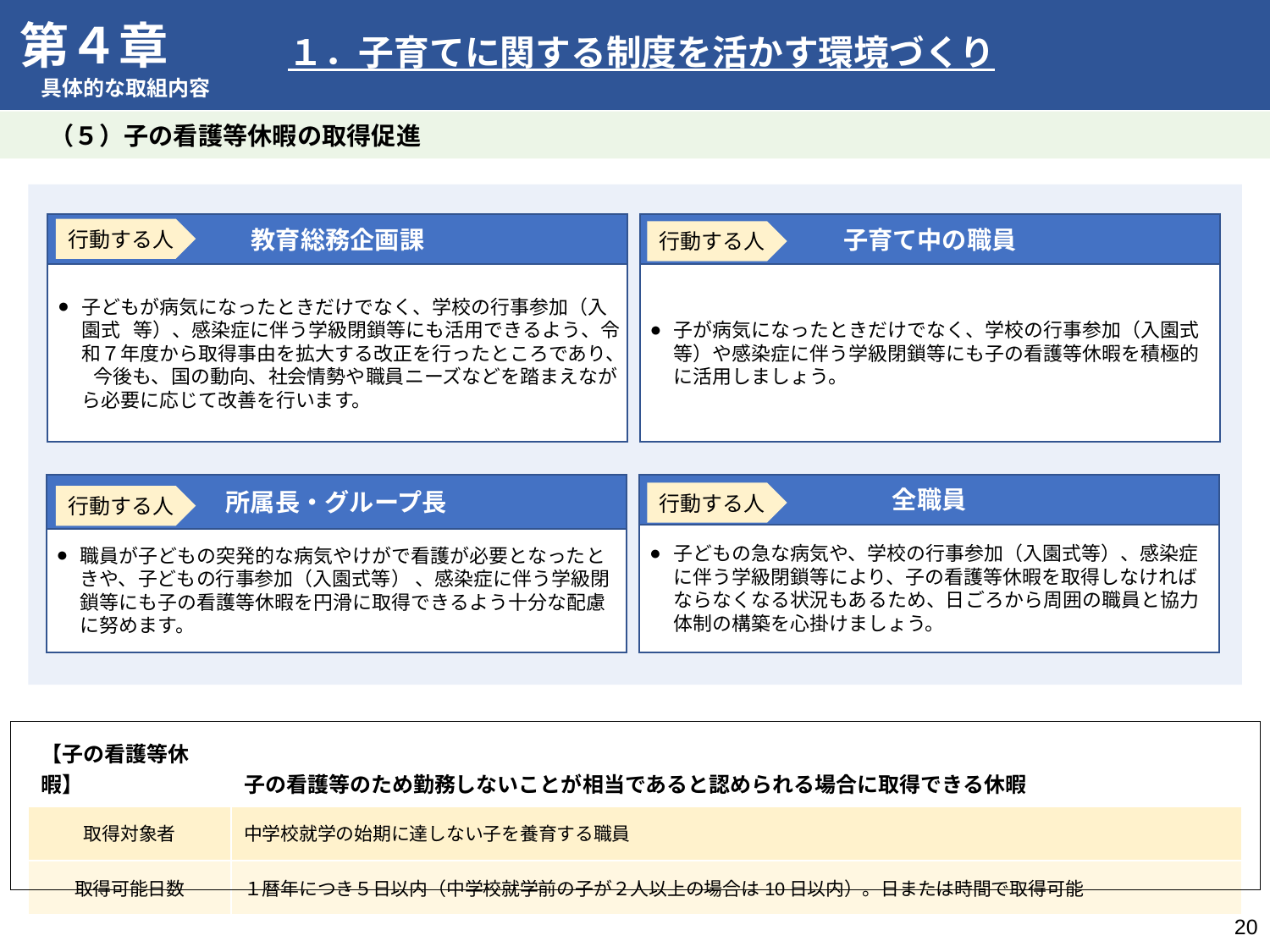

第４章
具体的な取組内容
　１．子育てに関する制度を活かす環境づくり
　　（５）子の看護等休暇の取得促進

教育総務企画課
子どもが病気になったときだけでなく、学校の行事参加（入園式   等）、感染症に伴う学級閉鎖等にも活用できるよう、令和７年度から取得事由を拡大する改正を行ったところであり、　今後も、国の動向、社会情勢や職員ニーズなどを踏まえながら必要に応じて改善を行います。
子育て中の職員
子が病気になったときだけでなく、学校の行事参加（入園式等）や感染症に伴う学級閉鎖等にも子の看護等休暇を積極的に活用しましょう。
全職員
子どもの急な病気や、学校の行事参加（入園式等）、感染症に伴う学級閉鎖等により、子の看護等休暇を取得しなければならなくなる状況もあるため、日ごろから周囲の職員と協力体制の構築を心掛けましょう。
所属長・グループ長
職員が子どもの突発的な病気やけがで看護が必要となったときや、子どもの行事参加（入園式等） 、感染症に伴う学級閉鎖等にも子の看護等休暇を円滑に取得できるよう十分な配慮に努めます。
行動する人
行動する人
行動する人
行動する人

| 【子の看護等休暇】 | 子の看護等のため勤務しないことが相当であると認められる場合に取得できる休暇 |
| --- | --- |
| 取得対象者 | 中学校就学の始期に達しない子を養育する職員 |
| 取得可能日数 | １暦年につき５日以内（中学校就学前の子が２人以上の場合は10日以内）。日または時間で取得可能 |
20